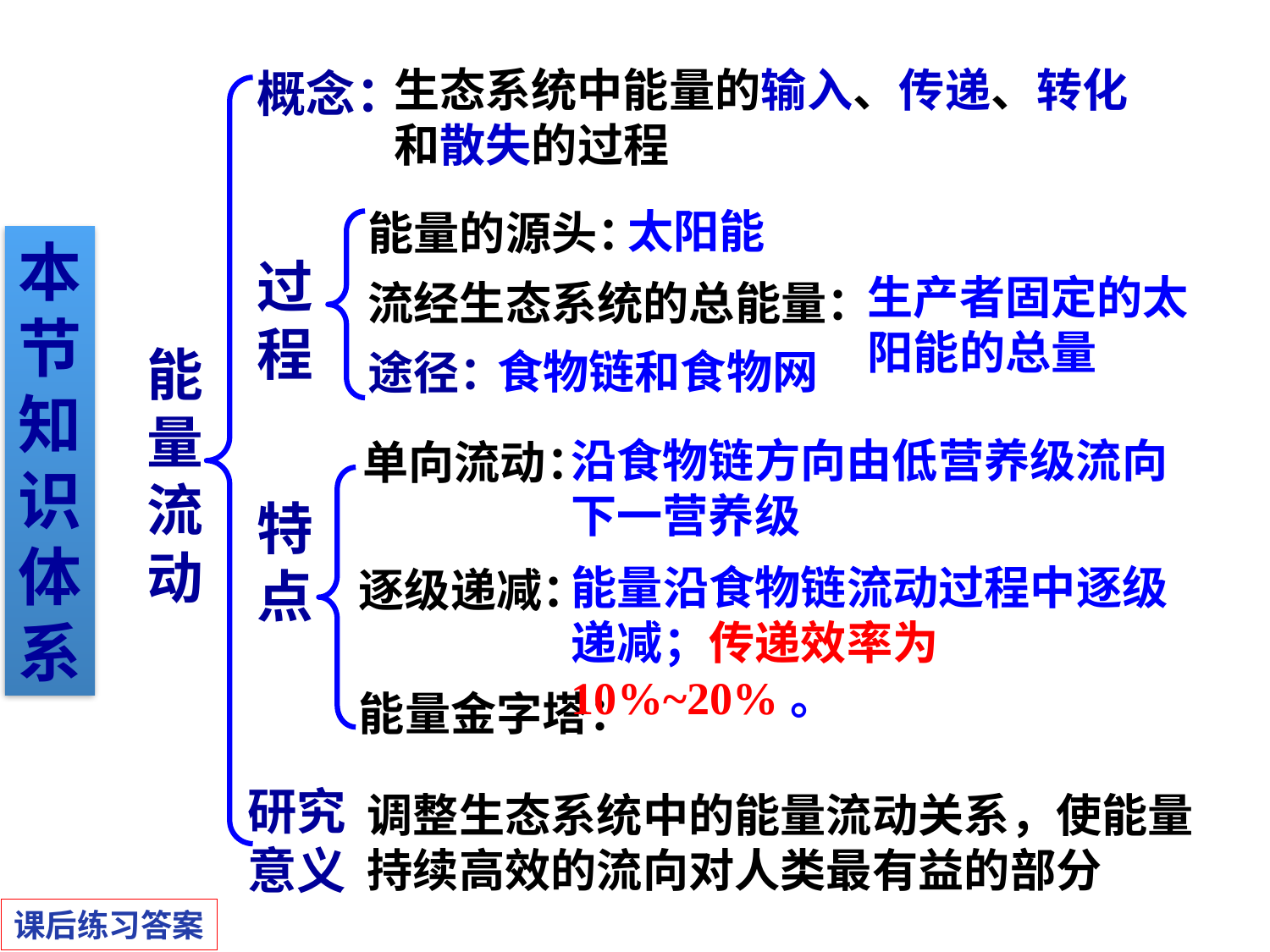

生态系统中能量的输入、传递、转化和散失的过程
概念：

太阳能
能量的源头：

本节知识体系
过程
生产者固定的太阳能的总量
流经生态系统的总能量：
能量流动
食物链和食物网
途径：
沿食物链方向由低营养级流向下一营养级
单向流动：

特点
能量沿食物链流动过程中逐级递减；传递效率为10%~20%。
逐级递减：
能量金字塔：
研究意义
调整生态系统中的能量流动关系，使能量持续高效的流向对人类最有益的部分
课后练习答案